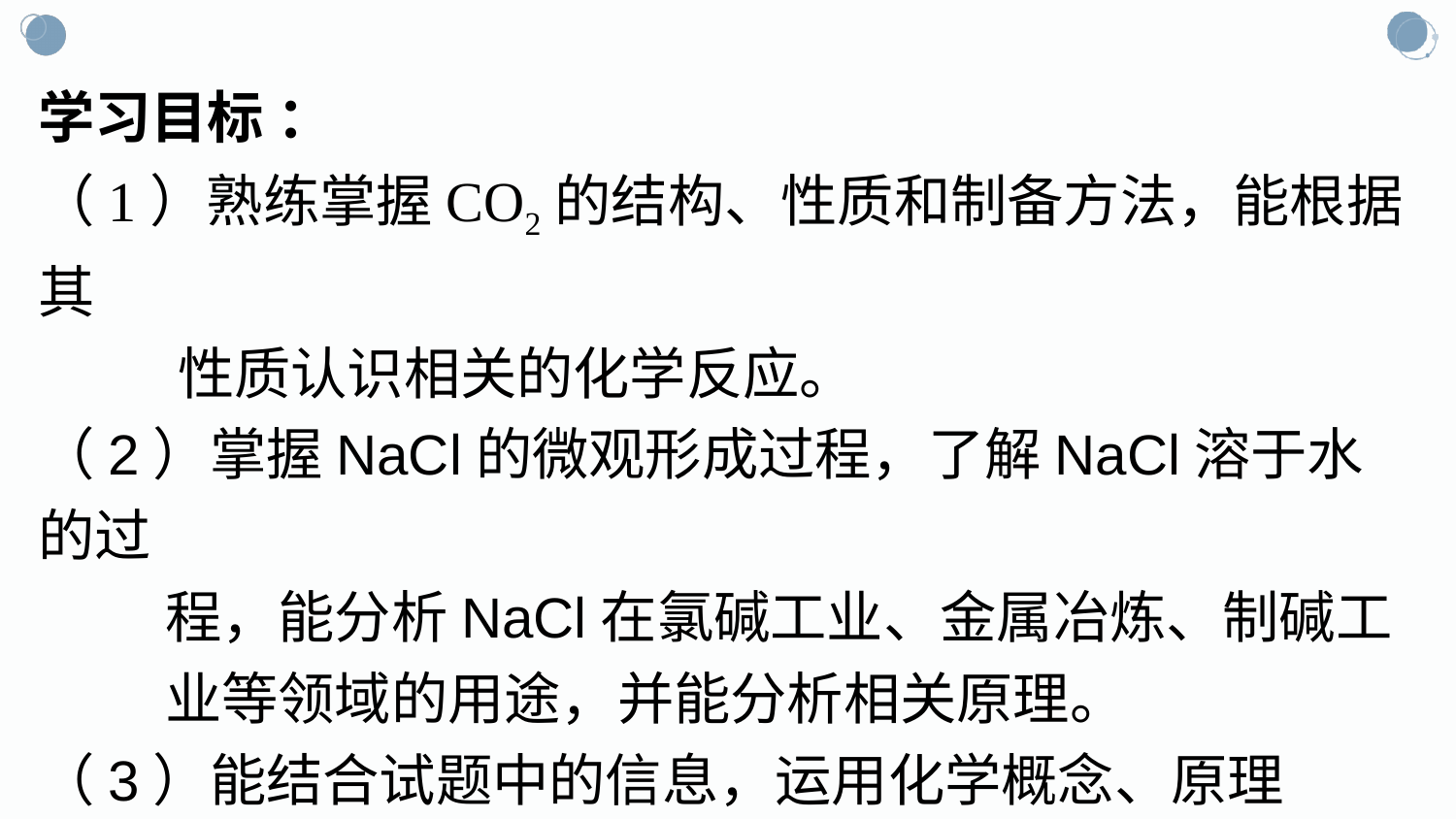

学习目标 ：
（1）熟练掌握CO2的结构、性质和制备方法，能根据其
          性质认识相关的化学反应。
（2）掌握NaCl的微观形成过程，了解NaCl溶于水的过
         程，能分析NaCl在氯碱工业、金属冶炼、制碱工
         业等领域的用途，并能分析相关原理。
（3）能结合试题中的信息，运用化学概念、原理
         等知识解释或解决真实情境中的问题。